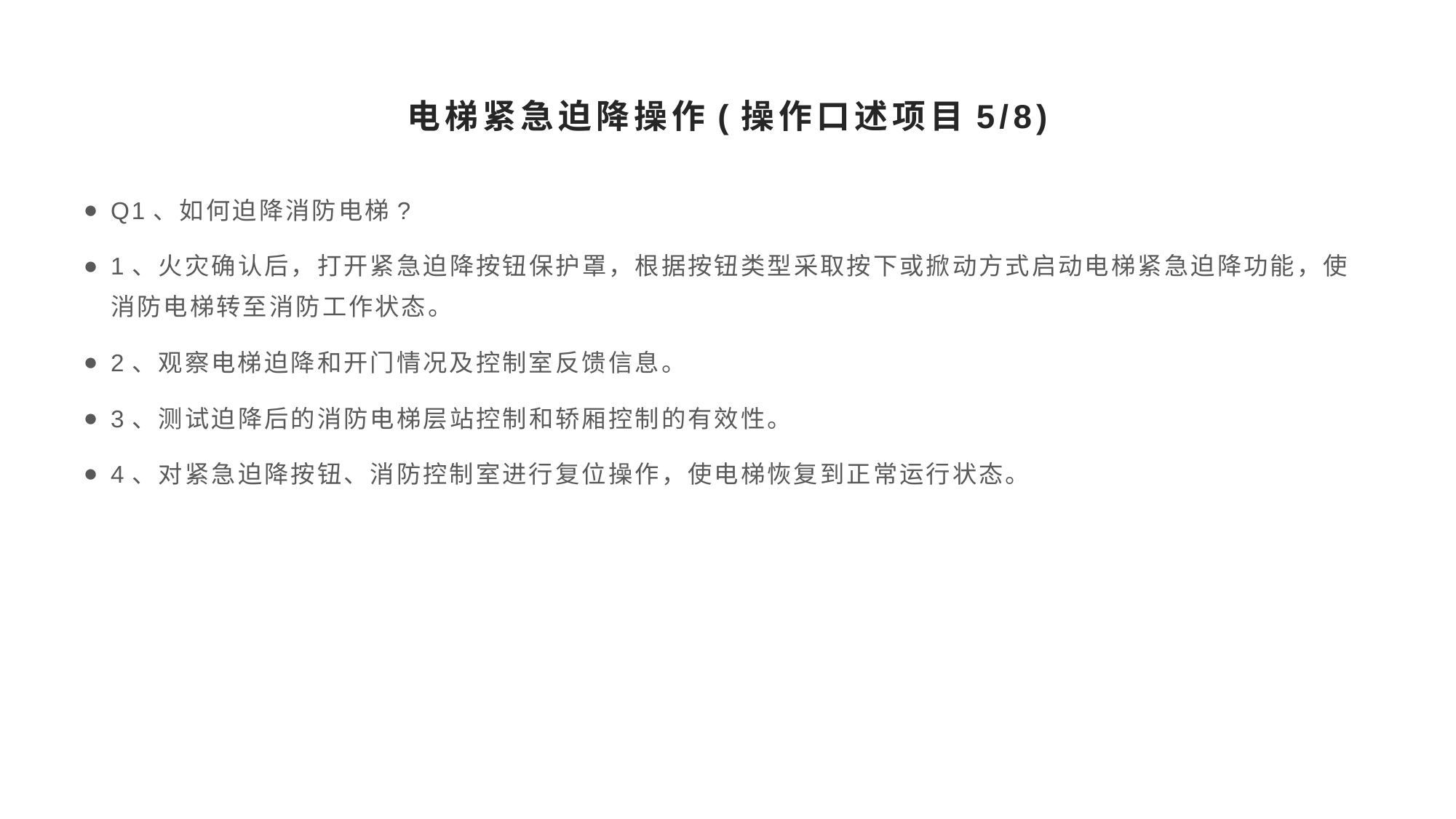

# 电梯紧急迫降操作(操作口述项目5/8)
Q1、如何迫降消防电梯?
1、火灾确认后，打开紧急迫降按钮保护罩，根据按钮类型采取按下或掀动方式启动电梯紧急迫降功能，使消防电梯转至消防工作状态。
2、观察电梯迫降和开门情况及控制室反馈信息。
3、测试迫降后的消防电梯层站控制和轿厢控制的有效性。
4、对紧急迫降按钮、消防控制室进行复位操作，使电梯恢复到正常运行状态。
40